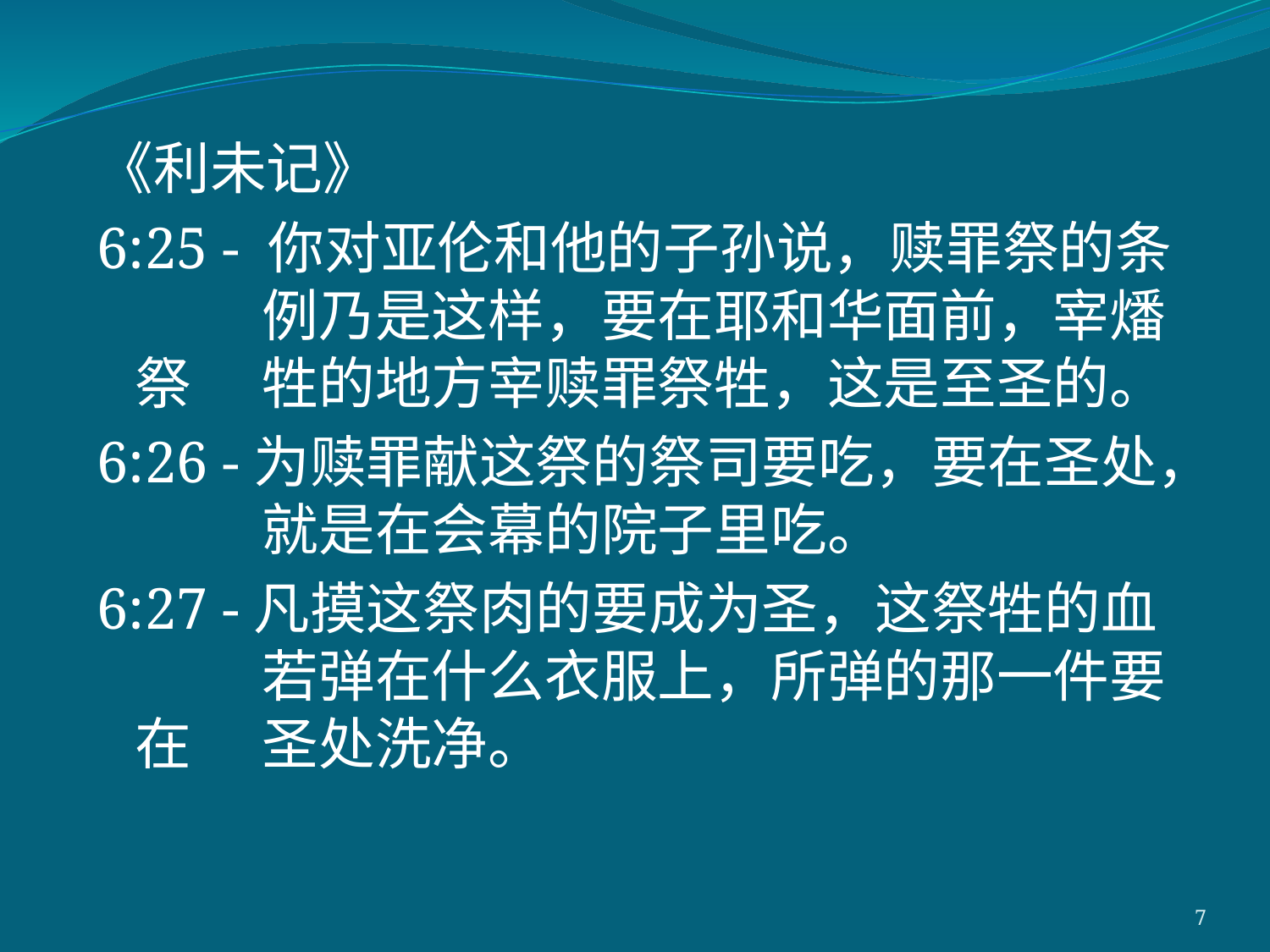

《利未记》
6:25 - 你对亚伦和他的子孙说，赎罪祭的条	例乃是这样，要在耶和华面前，宰燔祭	牲的地方宰赎罪祭牲，这是至圣的。
6:26 -为赎罪献这祭的祭司要吃，要在圣处，	就是在会幕的院子里吃。
6:27 -凡摸这祭肉的要成为圣，这祭牲的血	若弹在什么衣服上，所弹的那一件要在	圣处洗净。

7